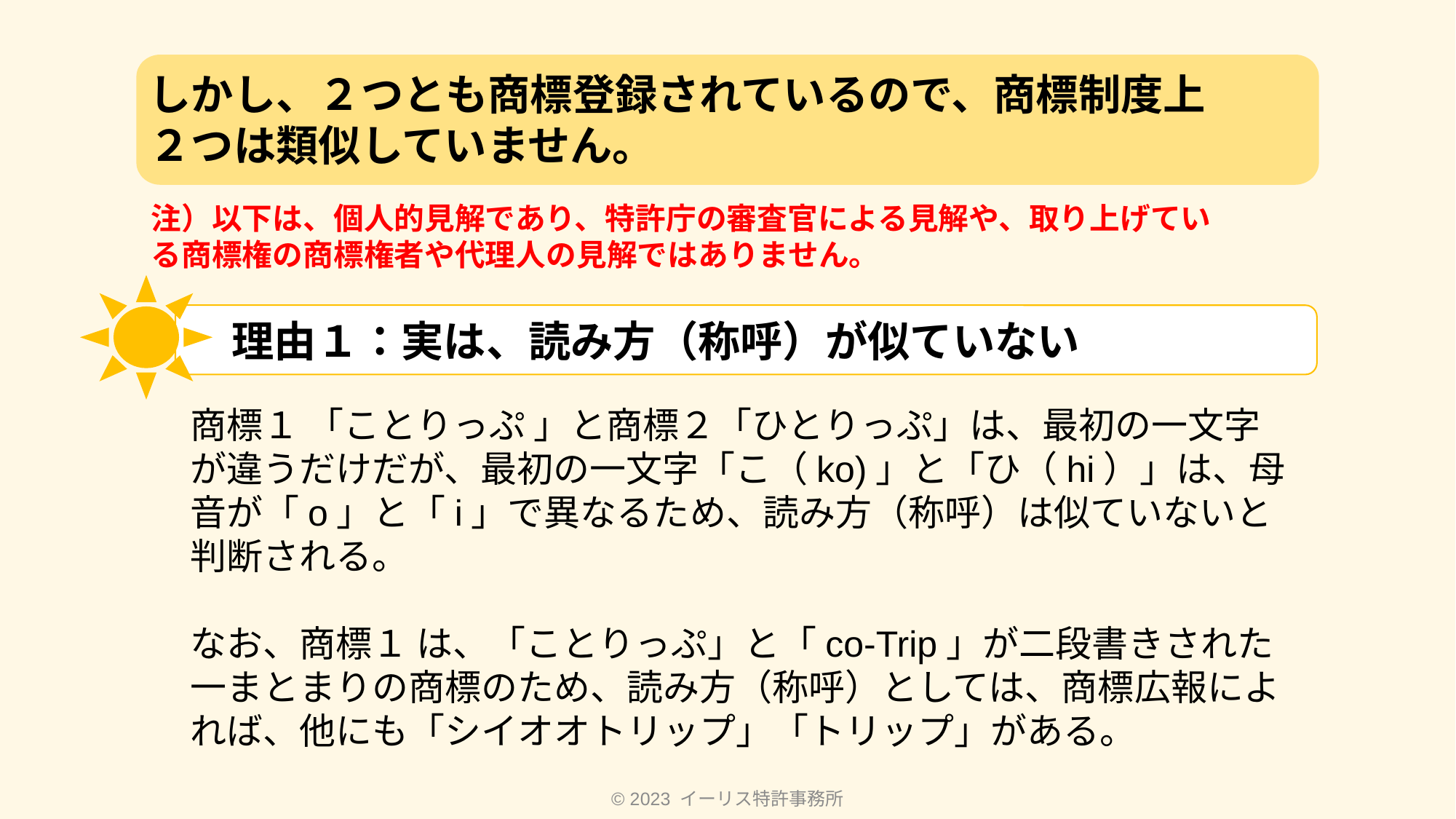

しかし、２つとも商標登録されているので、商標制度上
２つは類似していません。
注）以下は、個人的見解であり、特許庁の審査官による見解や、取り上げている商標権の商標権者や代理人の見解ではありません。

　理由１：実は、読み方（称呼）が似ていない
商標１ 「ことりっぷ 」と商標２「ひとりっぷ」は、最初の一文字が違うだけだが、最初の一文字「こ（ko)」と「ひ（hi）」は、母音が「o」と「i」で異なるため、読み方（称呼）は似ていないと判断される。

なお、商標１ は、「ことりっぷ」と「co-Trip」が二段書きされた一まとまりの商標のため、読み方（称呼）としては、商標広報によれば、他にも「シイオオトリップ」「トリップ」がある。
© 2023 イーリス特許事務所